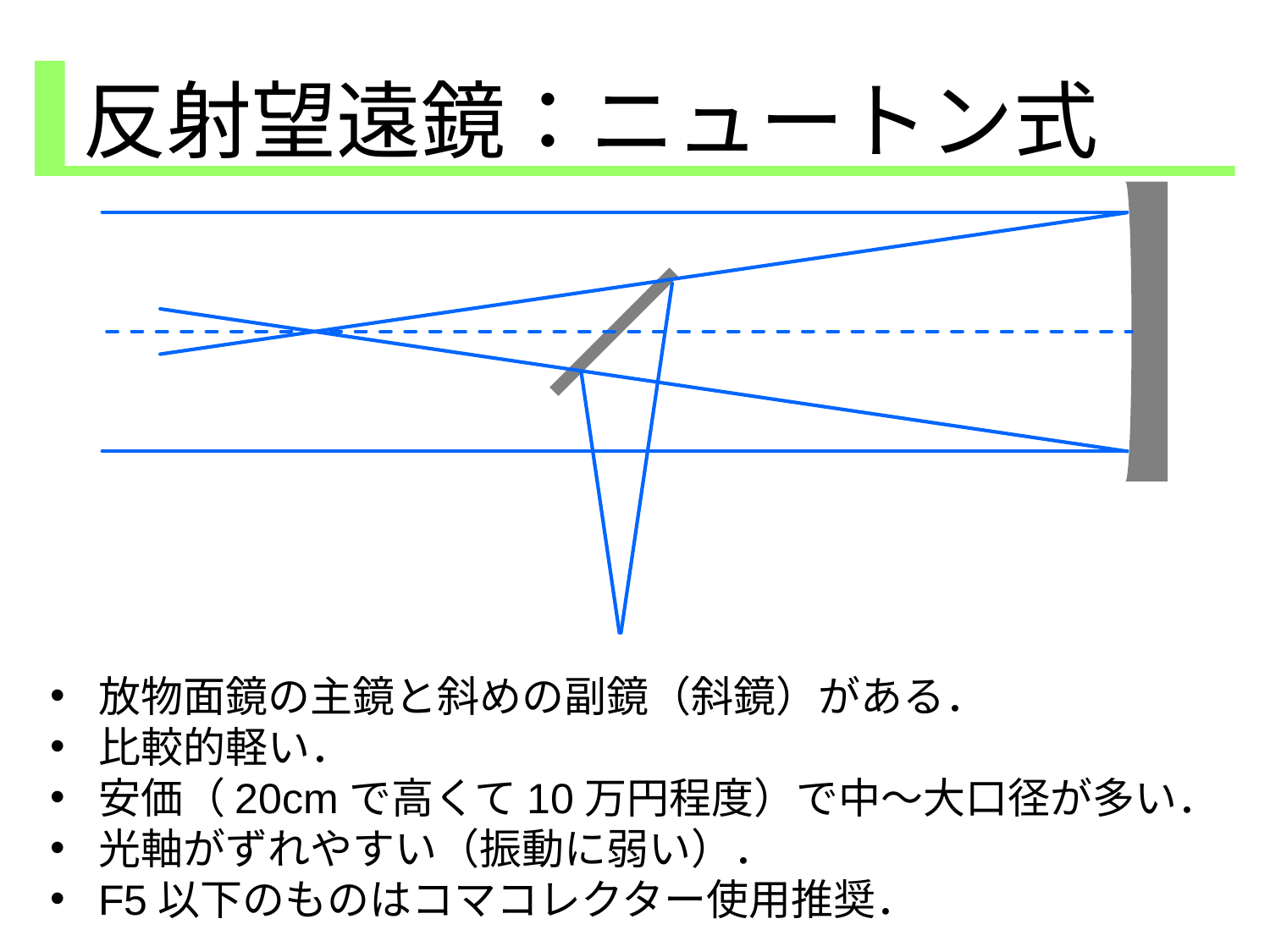

反射望遠鏡：ニュートン式

放物面鏡の主鏡と斜めの副鏡（斜鏡）がある．
比較的軽い．
安価（20cmで高くて10万円程度）で中～大口径が多い．
光軸がずれやすい（振動に弱い）．
F5以下のものはコマコレクター使用推奨．